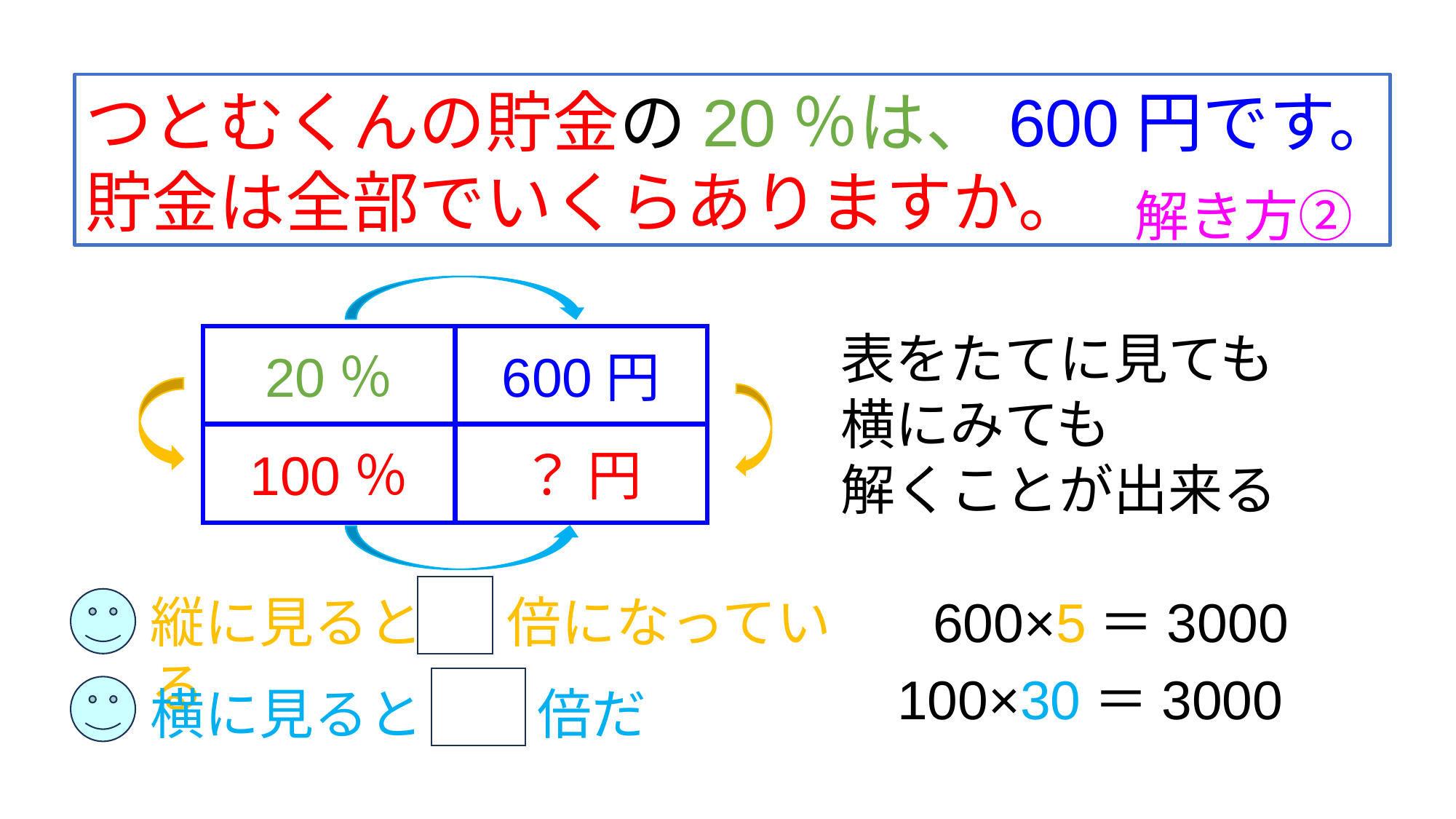

つとむくんの貯金の20％は、600円です。貯金は全部でいくらありますか。
解き方②

表をたてに見ても
横にみても
解くことが出来る
20％
600円
100％
？ 円

縦に見ると 5 倍になっている
600×5＝3000

100×30＝3000

横に見ると 30 倍だ